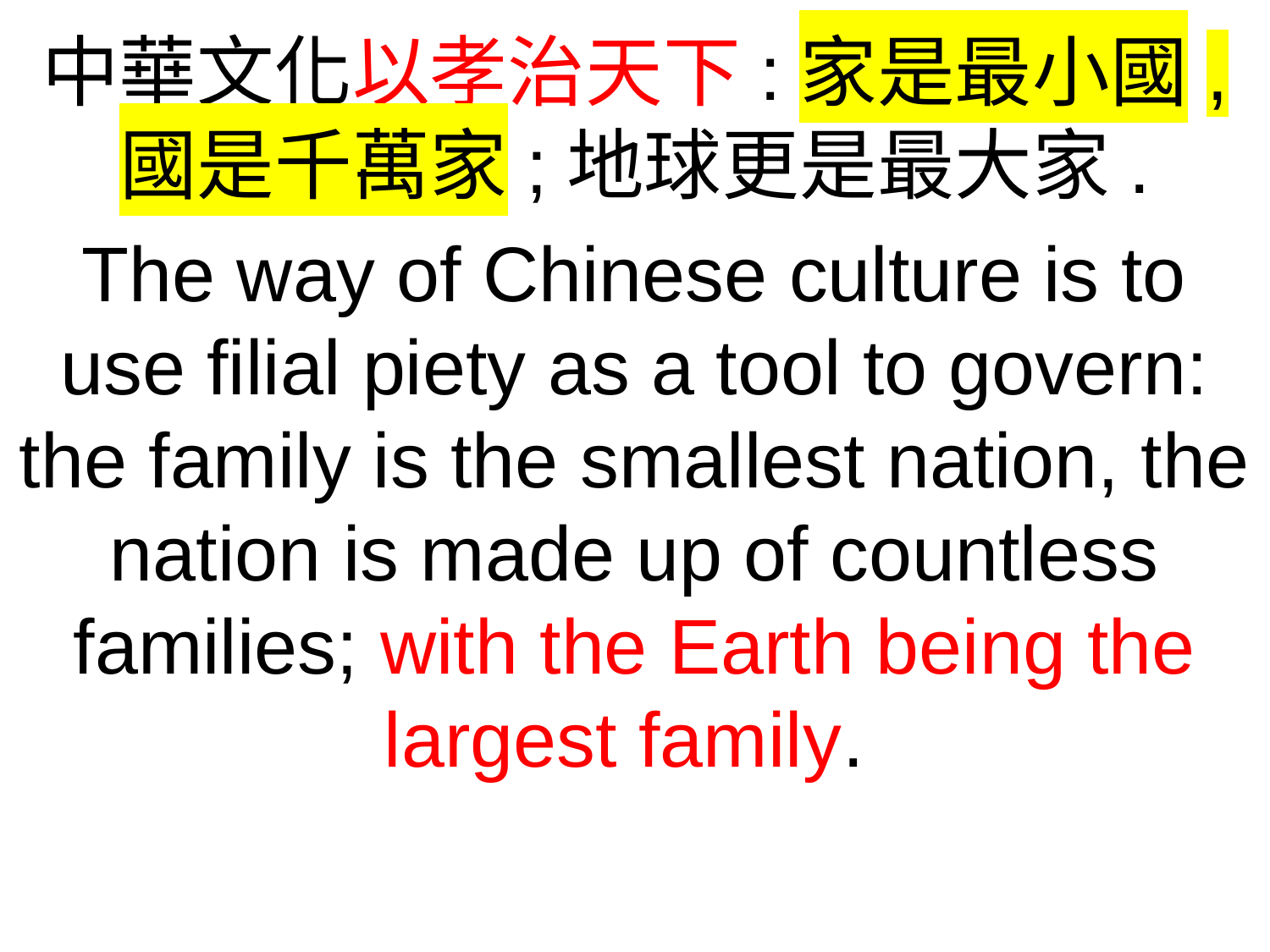

中華文化以孝治天下:家是最小國,
國是千萬家;地球更是最大家.
The way of Chinese culture is to use filial piety as a tool to govern: the family is the smallest nation, the nation is made up of countless families; with the Earth being the largest family.